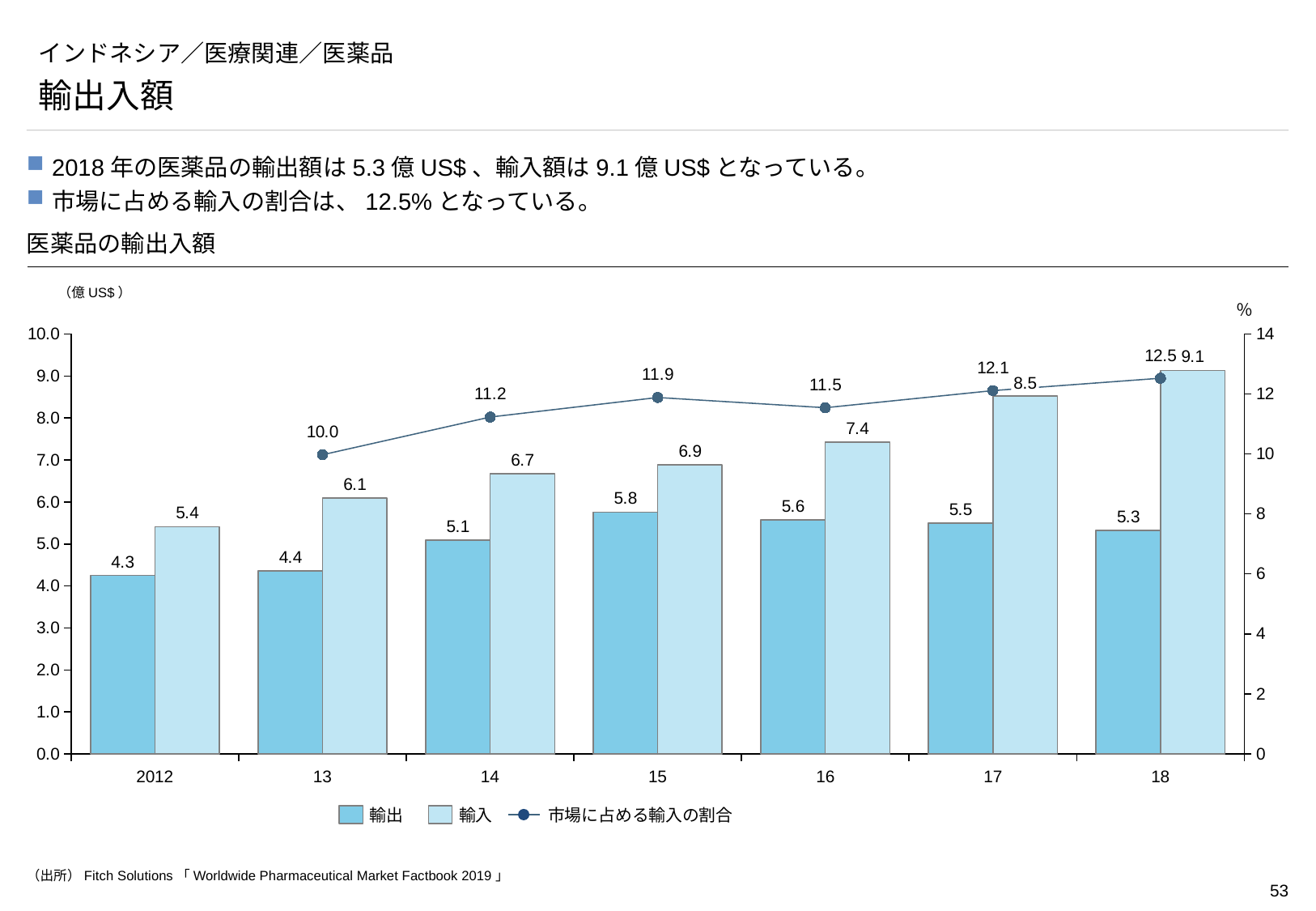

# インドネシア／医療関連／医薬品
輸出入額
2018年の医薬品の輸出額は5.3億US$、輸入額は9.1億US$となっている。
市場に占める輸入の割合は、12.5%となっている。
医薬品の輸出入額
（億US$）
％

### Chart

| Category |  |  |  |
|---|---|---|---|
8.5
2012
13
14
15
16
17
18
輸出
輸入
市場に占める輸入の割合

（出所）Fitch Solutions「Worldwide Pharmaceutical Market Factbook 2019」